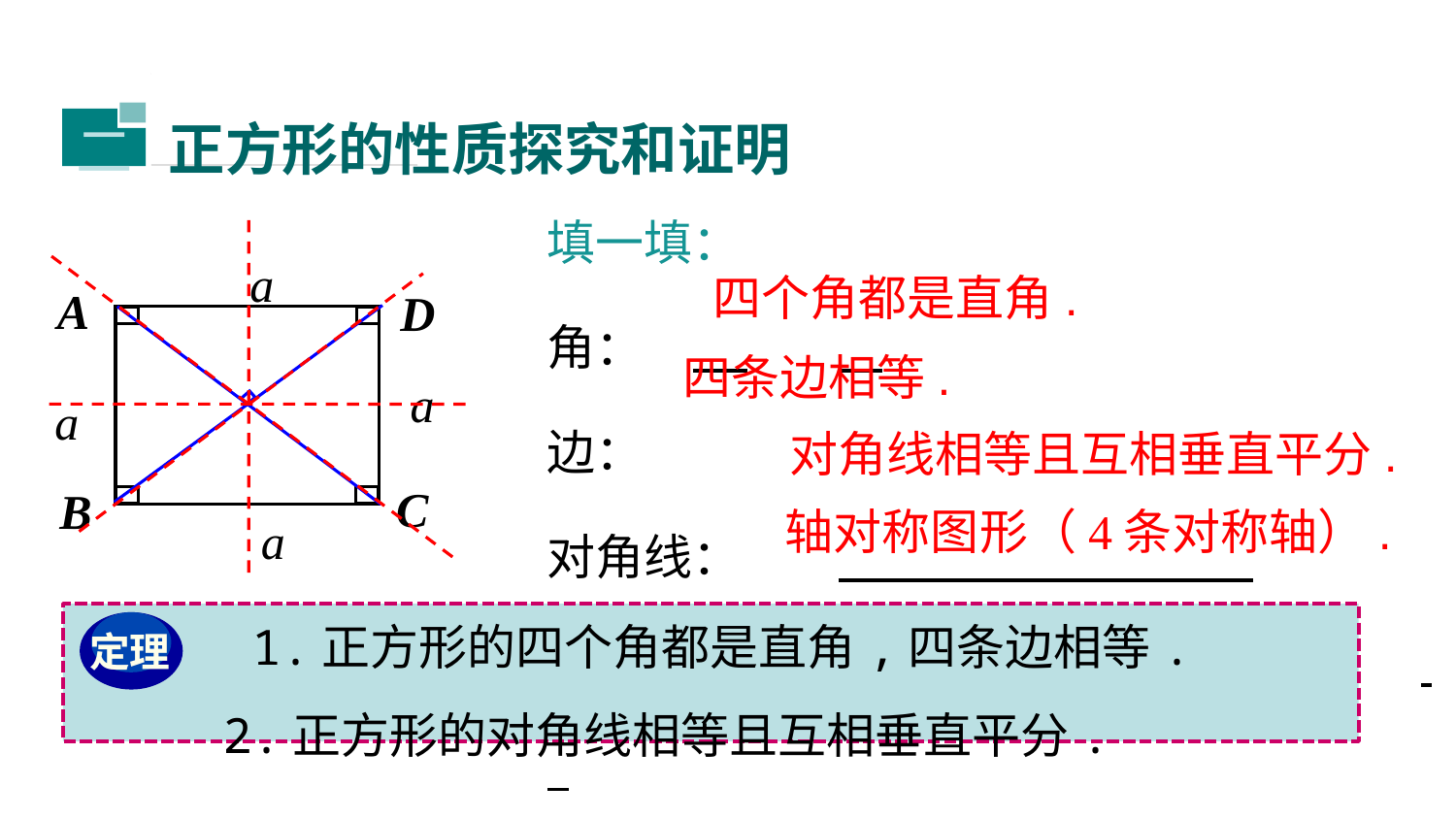

正方形的性质探究和证明
二

填一填：
角：
边：
对角线：
对称性：

a

四个角都是直角.

A
D

四条边相等.
a
a

对角线相等且互相垂直平分.
C
B

轴对称图形（4条对称轴）.
a
      1.正方形的四个角都是直角,四条边相等.
	2.正方形的对角线相等且互相垂直平分.

定理